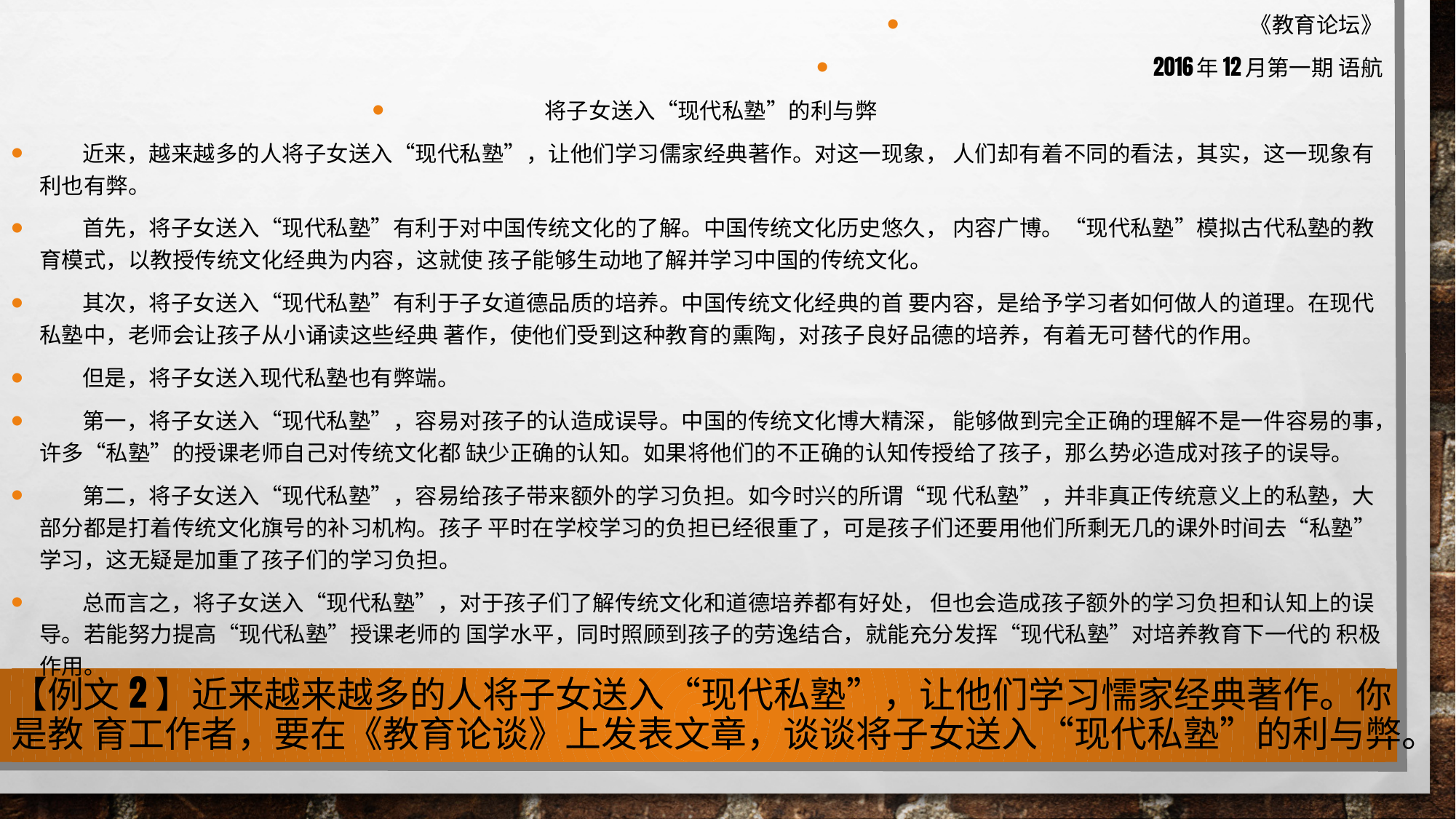

《教育论坛》
2016年12月第一期 语航
将子女送入“现代私塾”的利与弊
        近来，越来越多的人将子女送入“现代私塾”，让他们学习儒家经典著作。对这一现象， 人们却有着不同的看法，其实，这一现象有利也有弊。
        首先，将子女送入“现代私塾”有利于对中国传统文化的了解。中国传统文化历史悠久， 内容广博。“现代私塾”模拟古代私塾的教育模式，以教授传统文化经典为内容，这就使 孩子能够生动地了解并学习中国的传统文化。
        其次，将子女送入“现代私塾”有利于子女道德品质的培养。中国传统文化经典的首 要内容，是给予学习者如何做人的道理。在现代私塾中，老师会让孩子从小诵读这些经典 著作，使他们受到这种教育的熏陶，对孩子良好品德的培养，有着无可替代的作用。
        但是，将子女送入现代私塾也有弊端。
        第一，将子女送入“现代私塾”，容易对孩子的认造成误导。中国的传统文化博大精深， 能够做到完全正确的理解不是一件容易的事，许多“私塾”的授课老师自己对传统文化都 缺少正确的认知。如果将他们的不正确的认知传授给了孩子，那么势必造成对孩子的误导。
        第二，将子女送入“现代私塾”，容易给孩子带来额外的学习负担。如今时兴的所谓“现 代私塾”，并非真正传统意义上的私塾，大部分都是打着传统文化旗号的补习机构。孩子 平时在学校学习的负担已经很重了，可是孩子们还要用他们所剩无几的课外时间去“私塾” 学习，这无疑是加重了孩子们的学习负担。
        总而言之，将子女送入“现代私塾”，对于孩子们了解传统文化和道德培养都有好处， 但也会造成孩子额外的学习负担和认知上的误导。若能努力提高“现代私塾”授课老师的 国学水平，同时照顾到孩子的劳逸结合，就能充分发挥“现代私塾”对培养教育下一代的 积极作用。

# 【例文2】近来越来越多的人将子女送入“现代私塾”，让他们学习懦家经典著作。你是教 育工作者，要在《教育论谈》上发表文章，谈谈将子女送入“现代私塾”的利与弊。